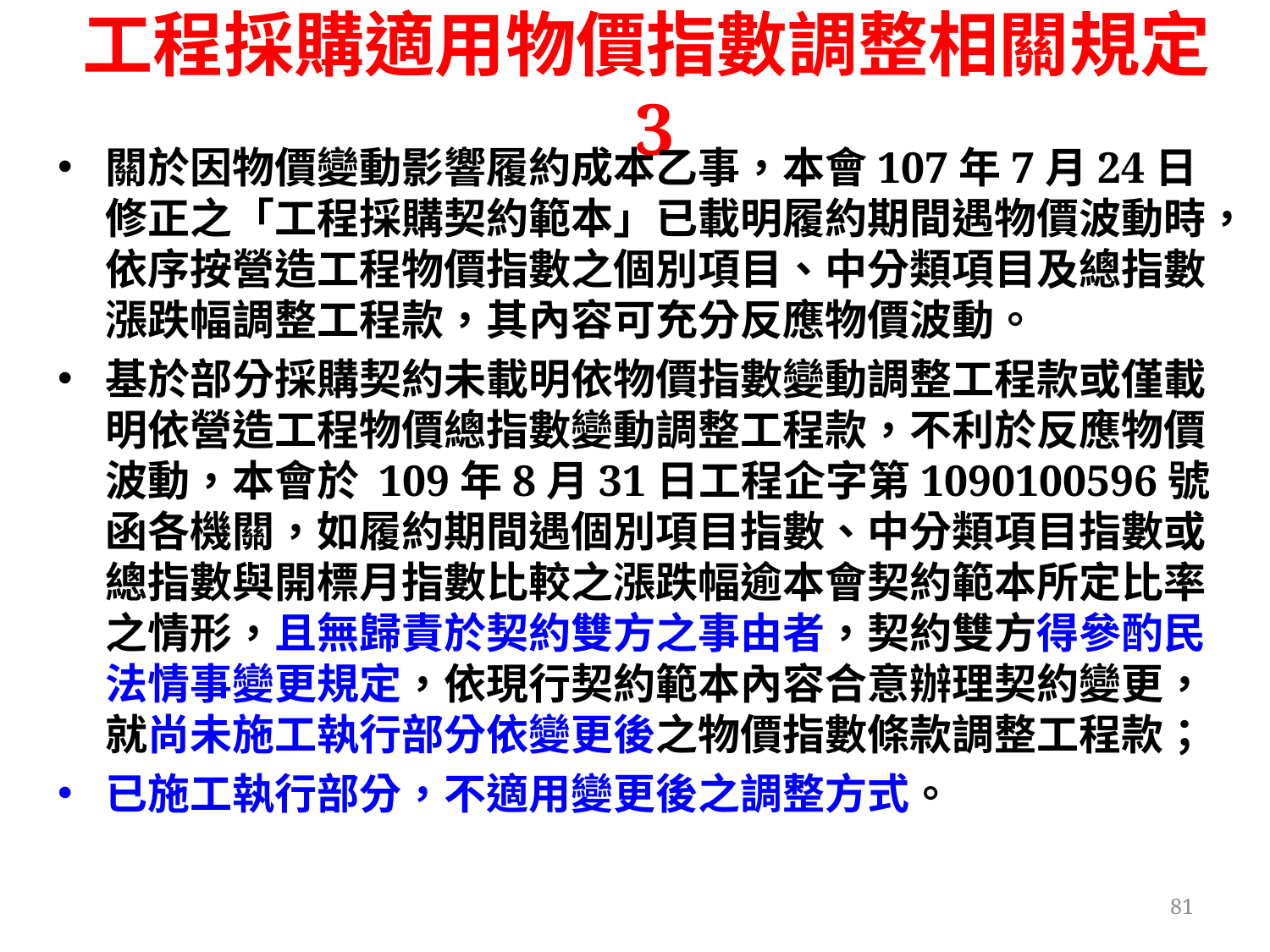

工程採購適用物價指數調整相關規定3
關於因物價變動影響履約成本乙事，本會107年7月24日修正之「工程採購契約範本」已載明履約期間遇物價波動時，依序按營造工程物價指數之個別項目、中分類項目及總指數漲跌幅調整工程款，其內容可充分反應物價波動。
基於部分採購契約未載明依物價指數變動調整工程款或僅載明依營造工程物價總指數變動調整工程款，不利於反應物價波動，本會於 109年8月31日工程企字第1090100596號函各機關，如履約期間遇個別項目指數、中分類項目指數或總指數與開標月指數比較之漲跌幅逾本會契約範本所定比率之情形，且無歸責於契約雙方之事由者，契約雙方得參酌民法情事變更規定，依現行契約範本內容合意辦理契約變更，就尚未施工執行部分依變更後之物價指數條款調整工程款；
已施工執行部分，不適用變更後之調整方式。

81